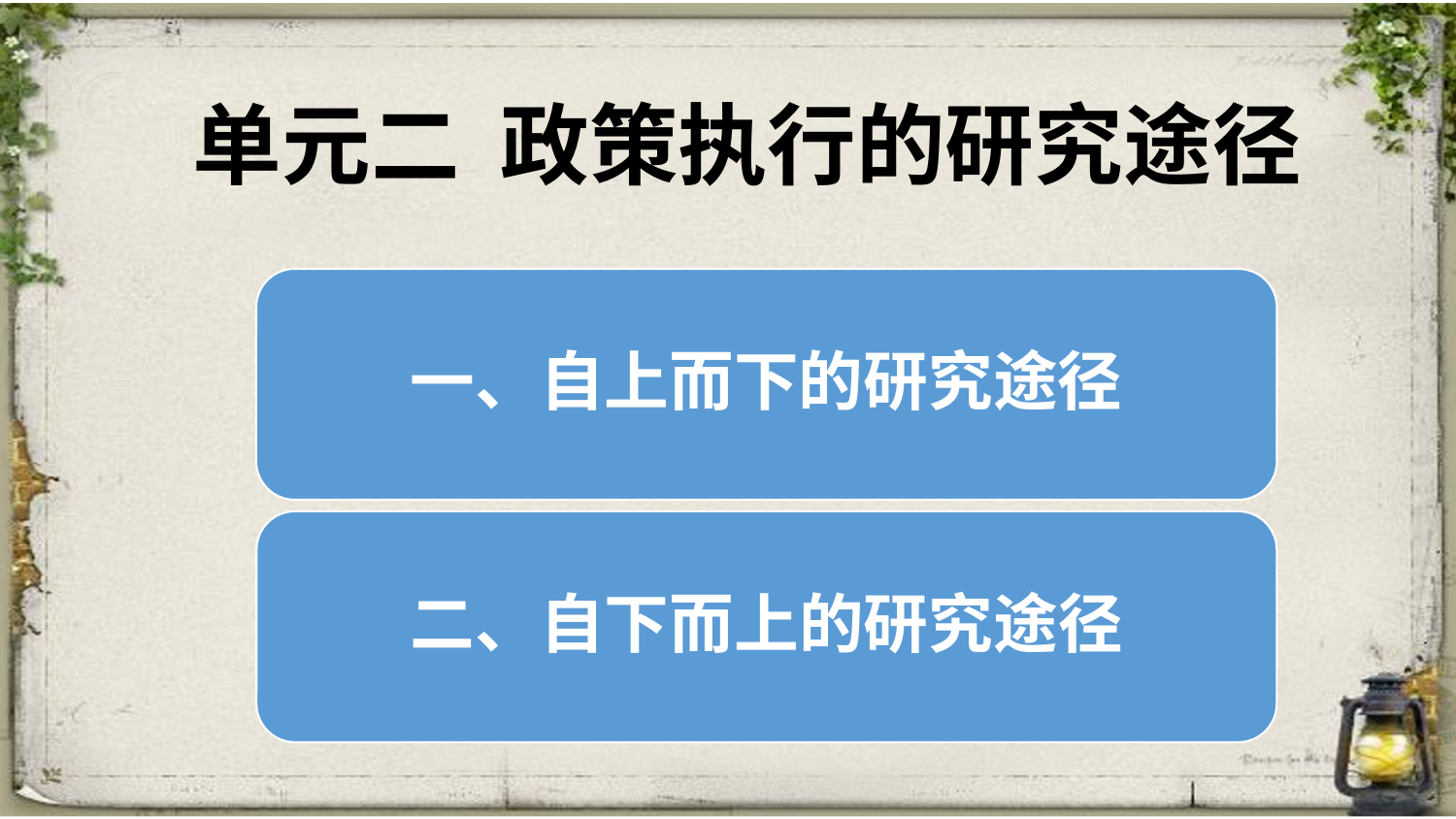

单元二  政策执行的研究途径
一、自上而下的研究途径
二、自下而上的研究途径